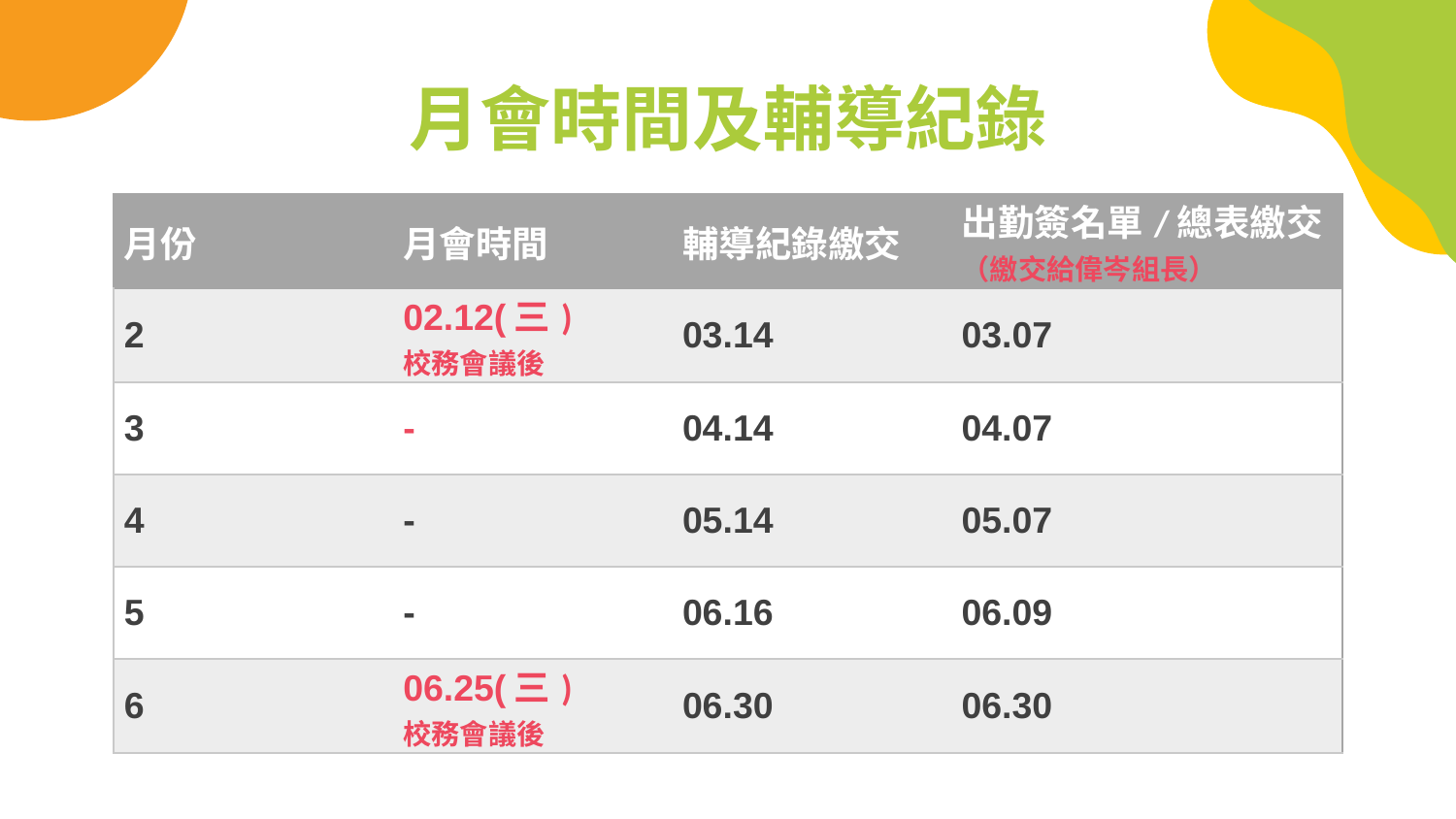

# 月會時間及輔導紀錄
| 月份 | 月會時間 | 輔導紀錄繳交 | 出勤簽名單/總表繳交 （繳交給偉岑組長） |
| --- | --- | --- | --- |
| 2 | 02.12(三) 校務會議後 | 03.14 | 03.07 |
| 3 | - | 04.14 | 04.07 |
| 4 | - | 05.14 | 05.07 |
| 5 | - | 06.16 | 06.09 |
| 6 | 06.25(三) 校務會議後 | 06.30 | 06.30 |